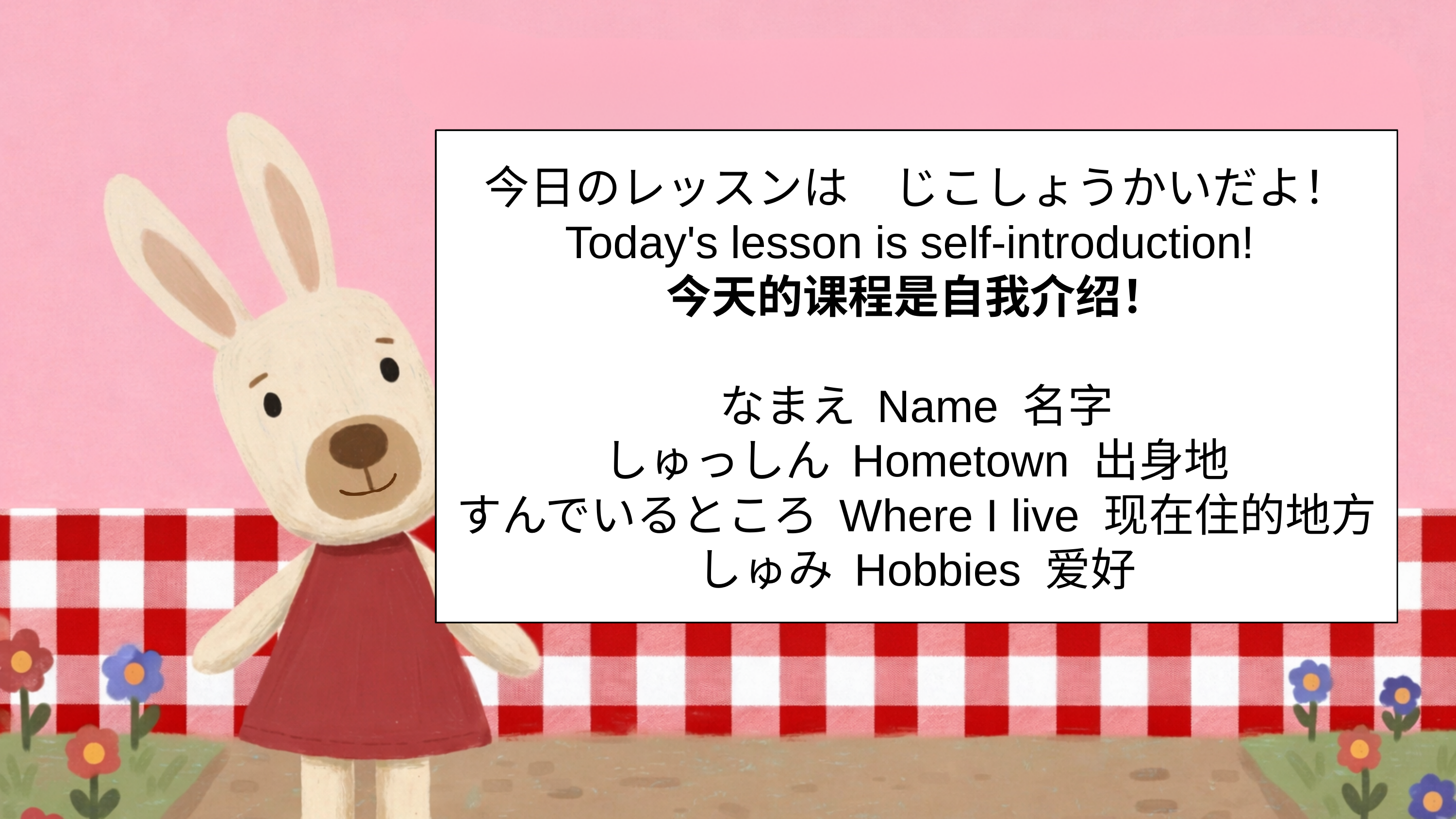

今日のレッスンは　じこしょうかいだよ！
Today's lesson is self-introduction!
今天的课程是自我介绍！

なまえ Name 名字
しゅっしん Hometown 出身地
すんでいるところ Where I live 现在住的地方
しゅみ Hobbies 爱好